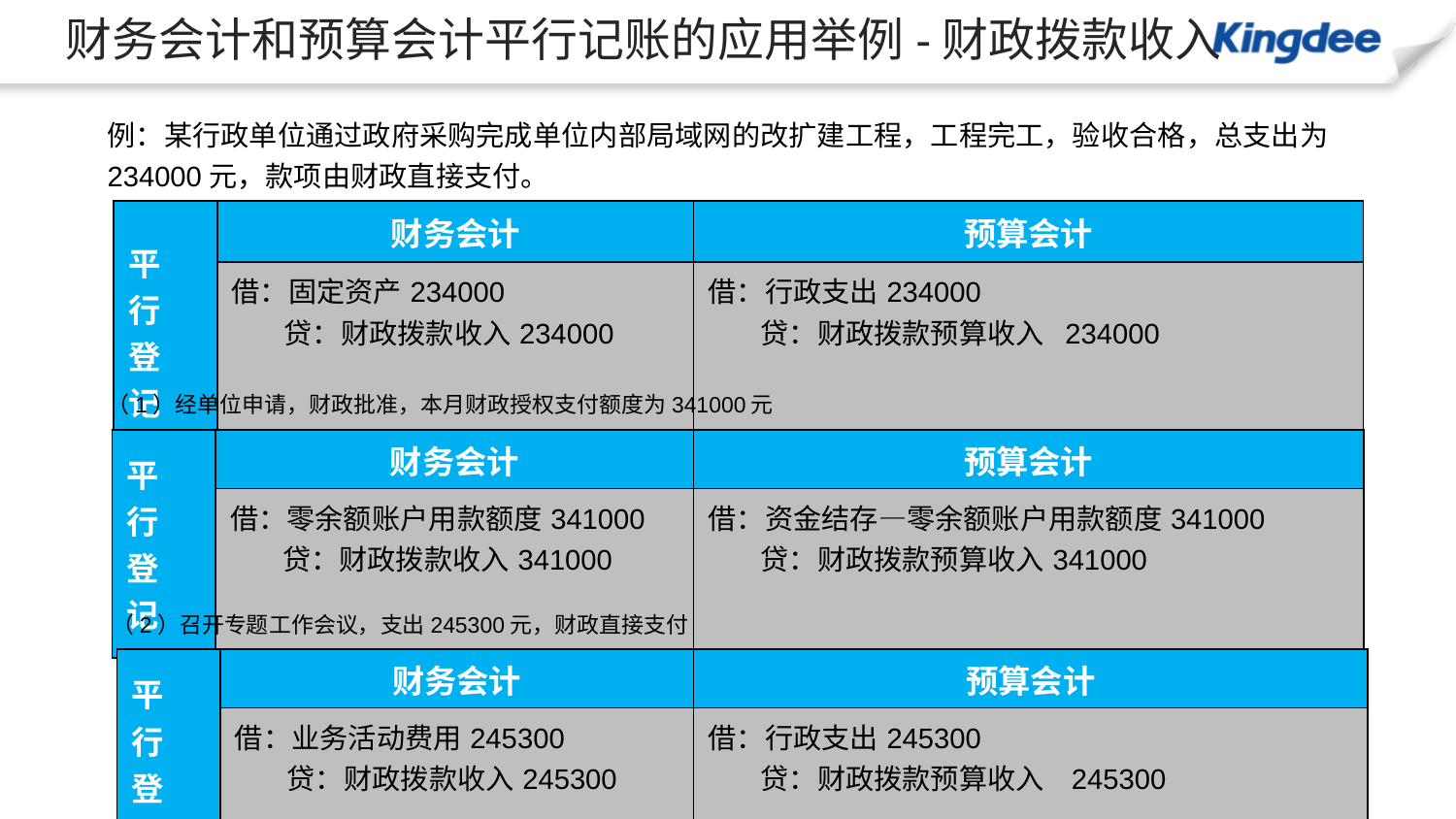

# 财务会计和预算会计平行记账的应用举例-财政拨款收入
例：某行政单位通过政府采购完成单位内部局域网的改扩建工程，工程完工，验收合格，总支出为234000元，款项由财政直接支付。
| 平 行 登 记 | 财务会计 | 预算会计 |
| --- | --- | --- |
|  | 借：固定资产234000 贷：财政拨款收入234000 | 借：行政支出234000 贷：财政拨款预算收入 234000 |
（1）经单位申请，财政批准，本月财政授权支付额度为341000元
| 平 行 登 记 | 财务会计 | 预算会计 |
| --- | --- | --- |
|  | 借：零余额账户用款额度341000 贷：财政拨款收入341000 | 借：资金结存—零余额账户用款额度341000 贷：财政拨款预算收入341000 |
（2）召开专题工作会议，支出245300元，财政直接支付
| 平 行 登 记 | 财务会计 | 预算会计 |
| --- | --- | --- |
|  | 借：业务活动费用245300 贷：财政拨款收入245300 | 借：行政支出245300 贷：财政拨款预算收入 245300 |